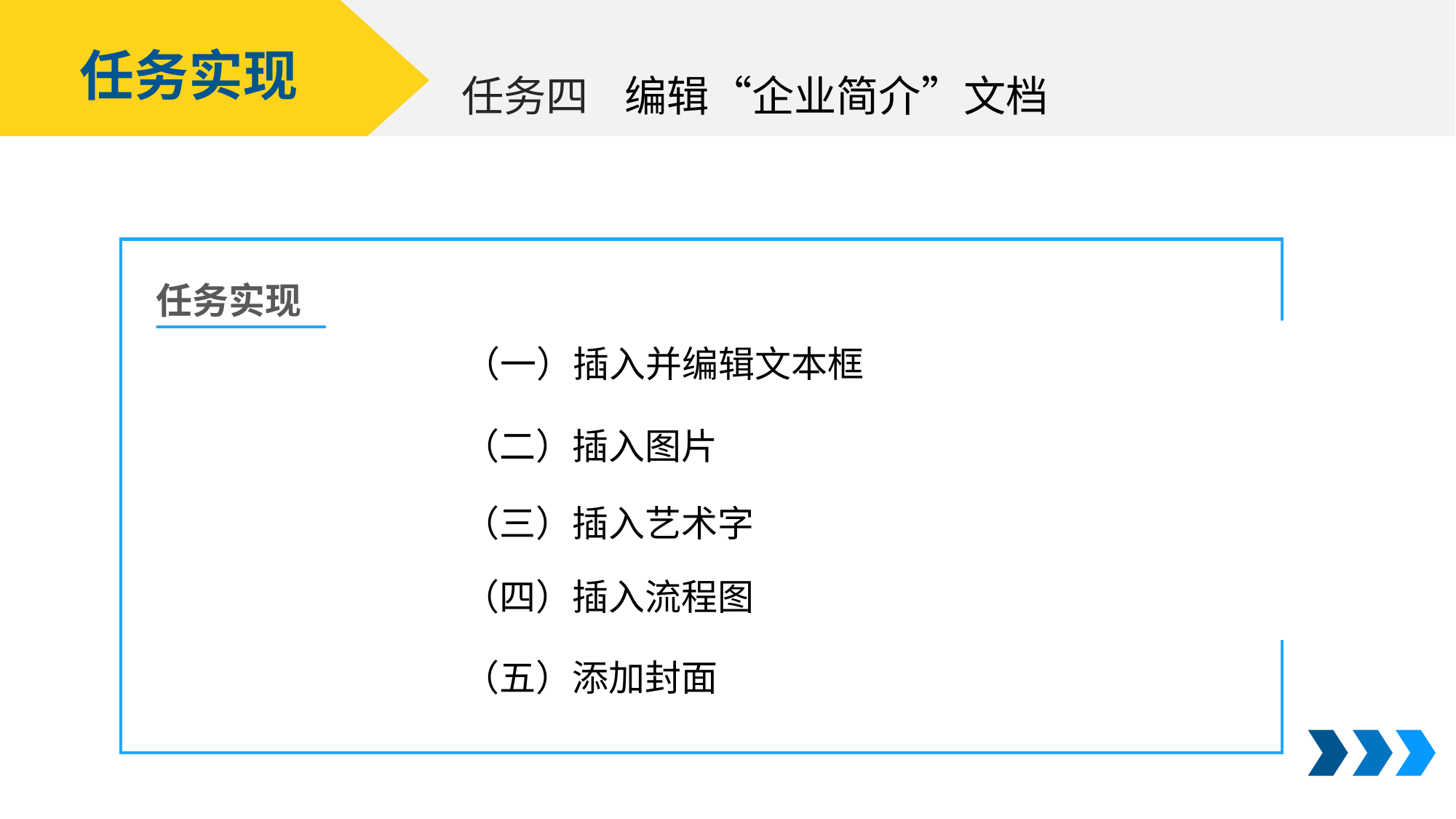

任务实现
编辑“企业简介”文档
任务四

任务实现

（一）插入并编辑文本框
（二）插入图片
（三）插入艺术字
（四）插入流程图
（五）添加封面